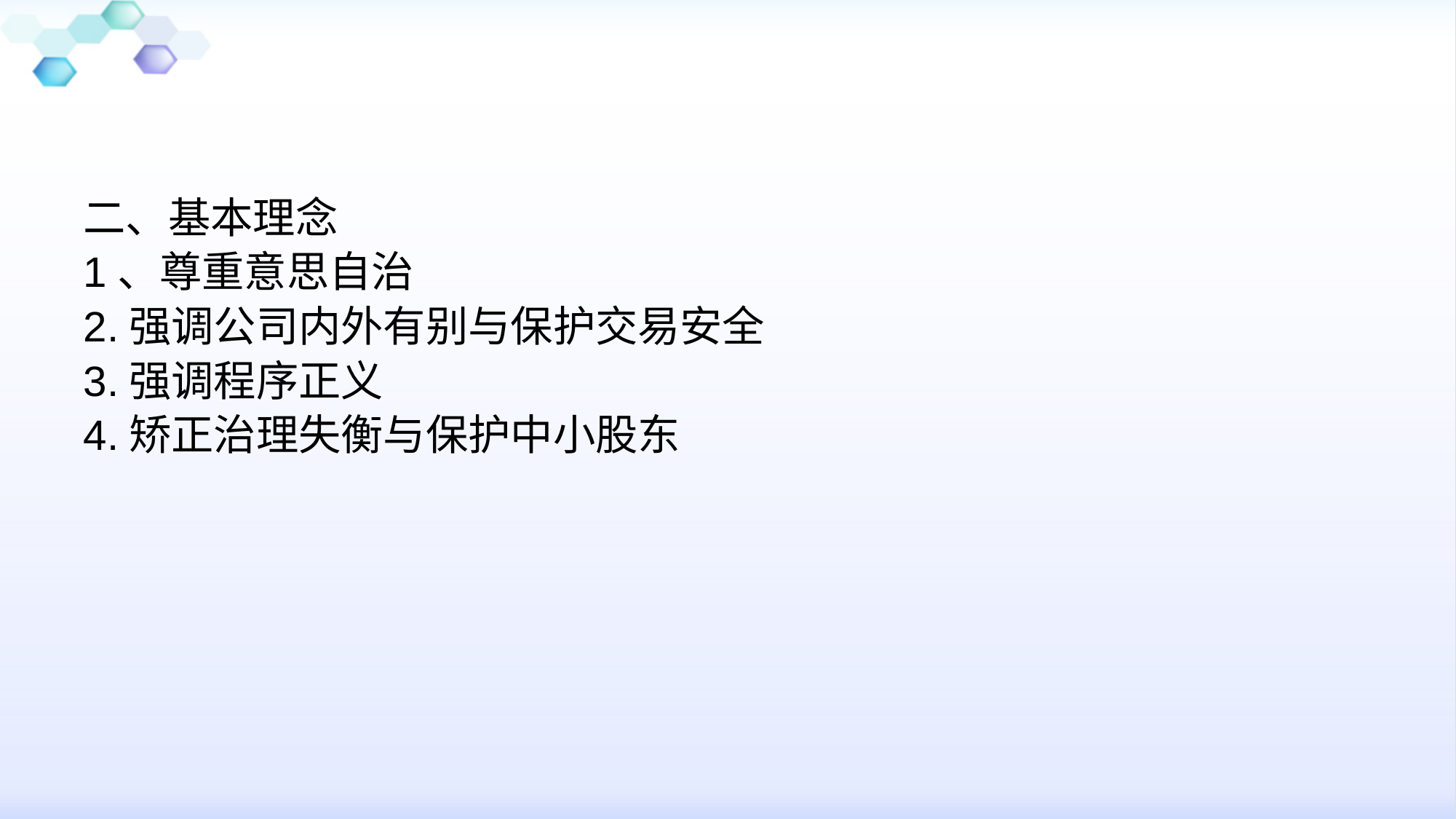

二、基本理念
1、尊重意思自治
2.强调公司内外有别与保护交易安全
3.强调程序正义
4.矫正治理失衡与保护中小股东